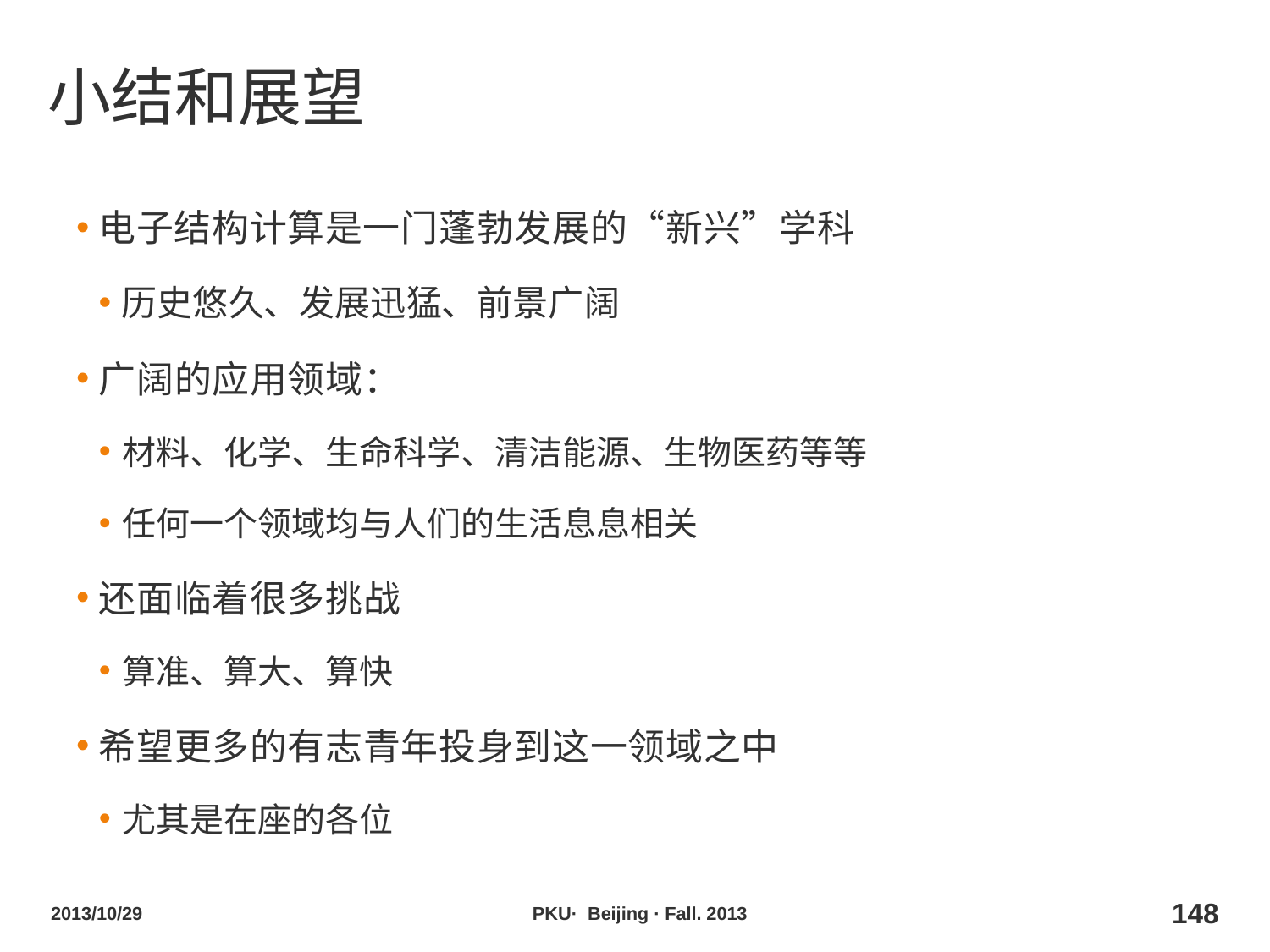

# 小结和展望
电子结构计算是一门蓬勃发展的“新兴”学科
历史悠久、发展迅猛、前景广阔
广阔的应用领域：
材料、化学、生命科学、清洁能源、生物医药等等
任何一个领域均与人们的生活息息相关
还面临着很多挑战
算准、算大、算快
希望更多的有志青年投身到这一领域之中
尤其是在座的各位
2013/10/29
PKU·  Beijing · Fall. 2013
148